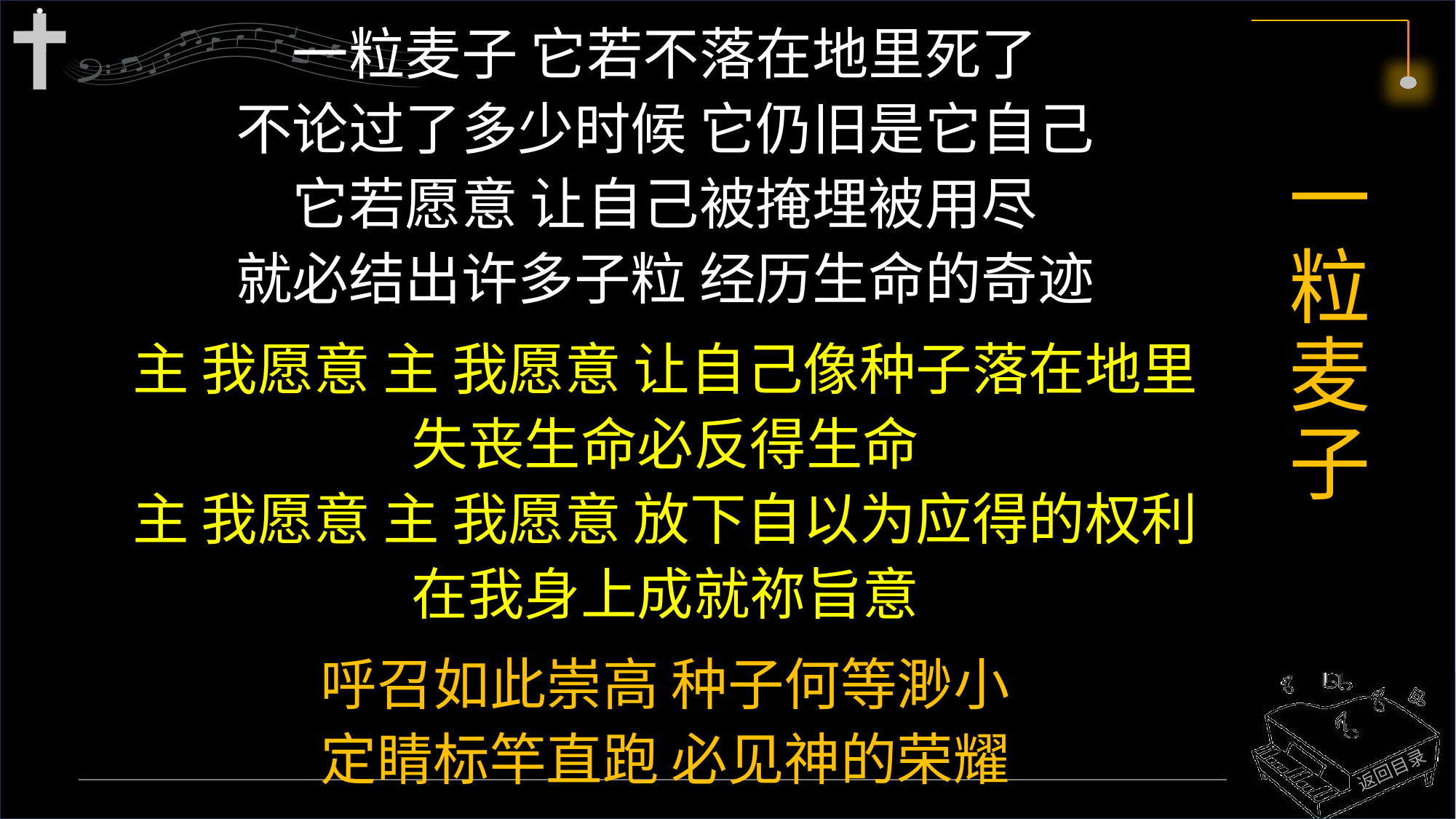

一粒麦子 它若不落在地里死了
不论过了多少时候 它仍旧是它自己
它若愿意 让自己被掩埋被用尽
就必结出许多子粒 经历生命的奇迹

主 我愿意 主 我愿意 让自己像种子落在地里
失丧生命必反得生命
主 我愿意 主 我愿意 放下自以为应得的权利
在我身上成就祢旨意

呼召如此崇高 种子何等渺小
定睛标竿直跑 必见神的荣耀
# 一粒麦子